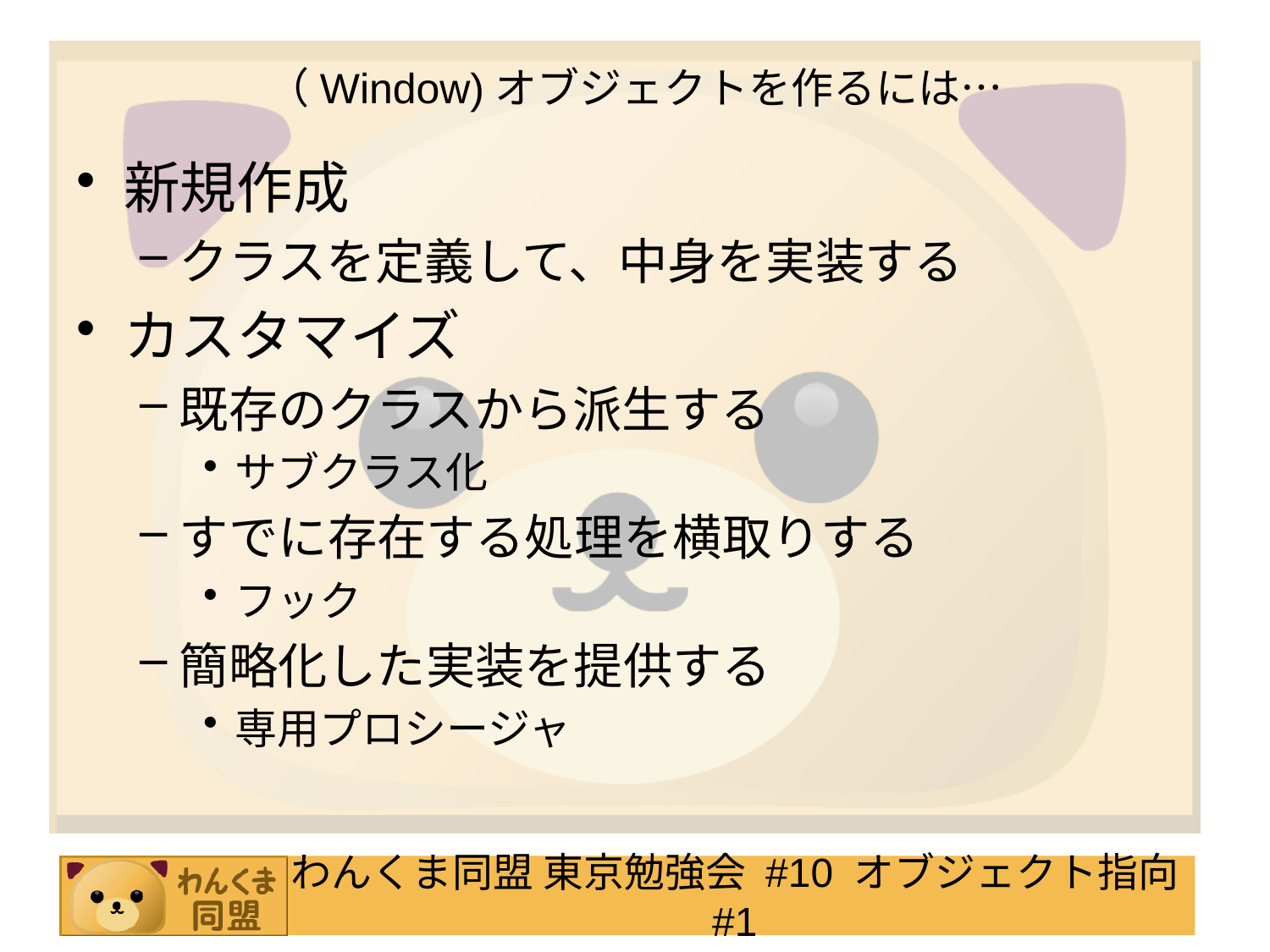

# （Window)オブジェクトを作るには…
新規作成
クラスを定義して、中身を実装する
カスタマイズ
既存のクラスから派生する
サブクラス化
すでに存在する処理を横取りする
フック
簡略化した実装を提供する
専用プロシージャ